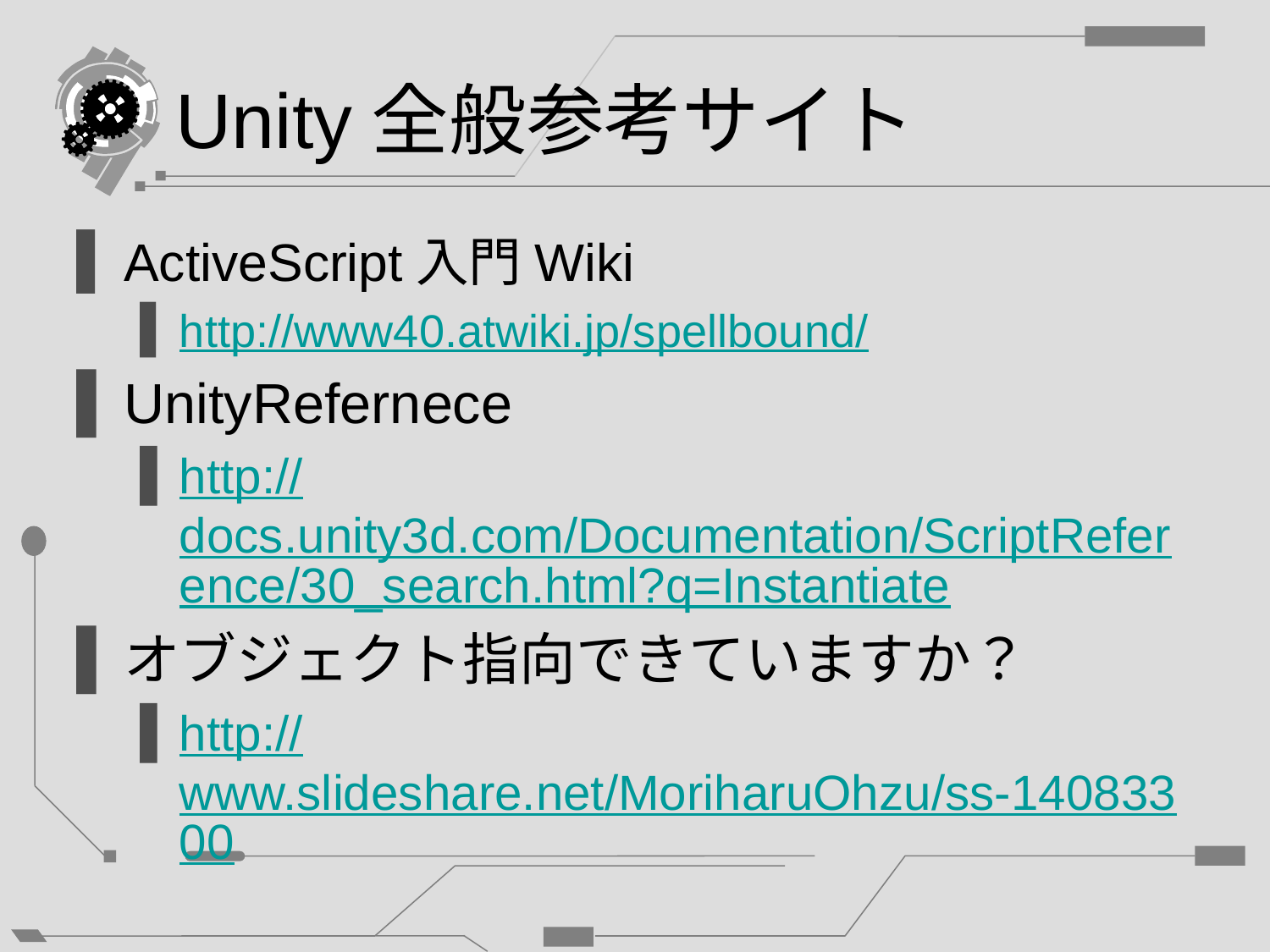

# Unity全般参考サイト

ActiveScript入門Wiki
http://www40.atwiki.jp/spellbound/
UnityRefernece
http://docs.unity3d.com/Documentation/ScriptReference/30_search.html?q=Instantiate
オブジェクト指向できていますか？
http://www.slideshare.net/MoriharuOhzu/ss-14083300